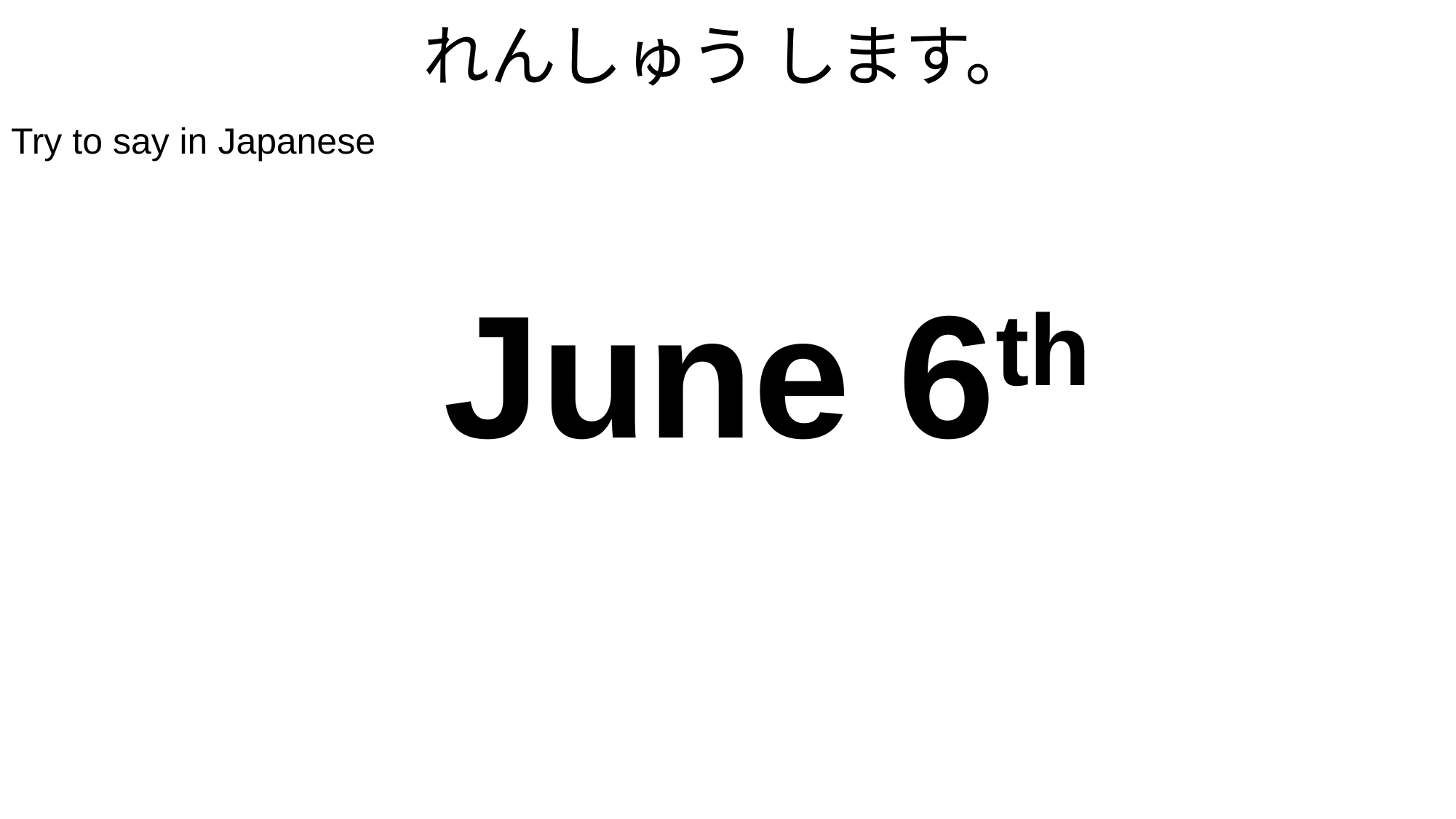

# れんしゅう します。
Try to say in Japanese
| June 6th |
| --- |
| ろくがつ ろくにち （ろくがつ むいか） |